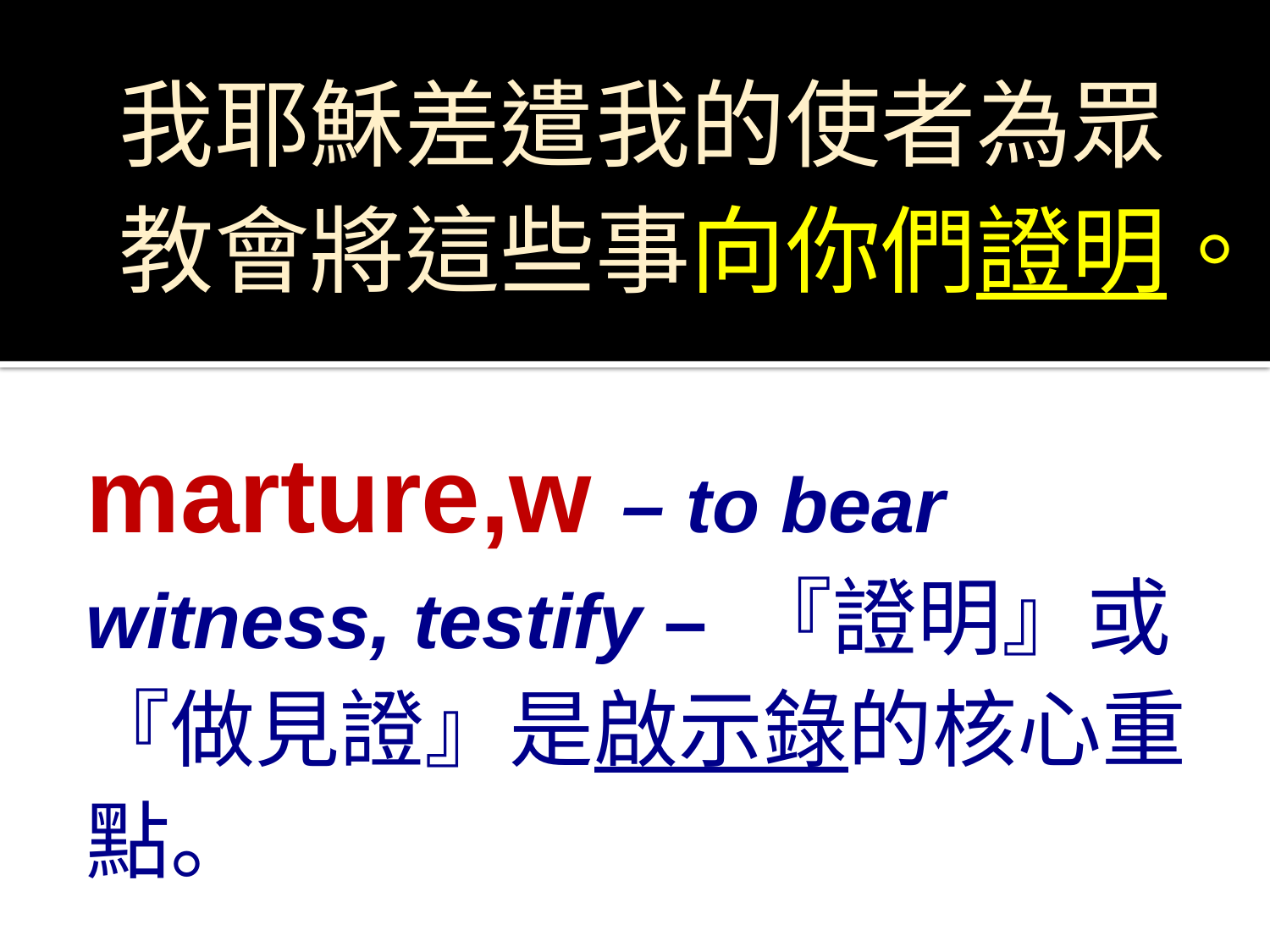

# 我耶穌差遣我的使者為眾教會將這些事向你們證明。
marture,w – to bear witness, testify – 『證明』或『做見證』是啟示錄的核心重點。